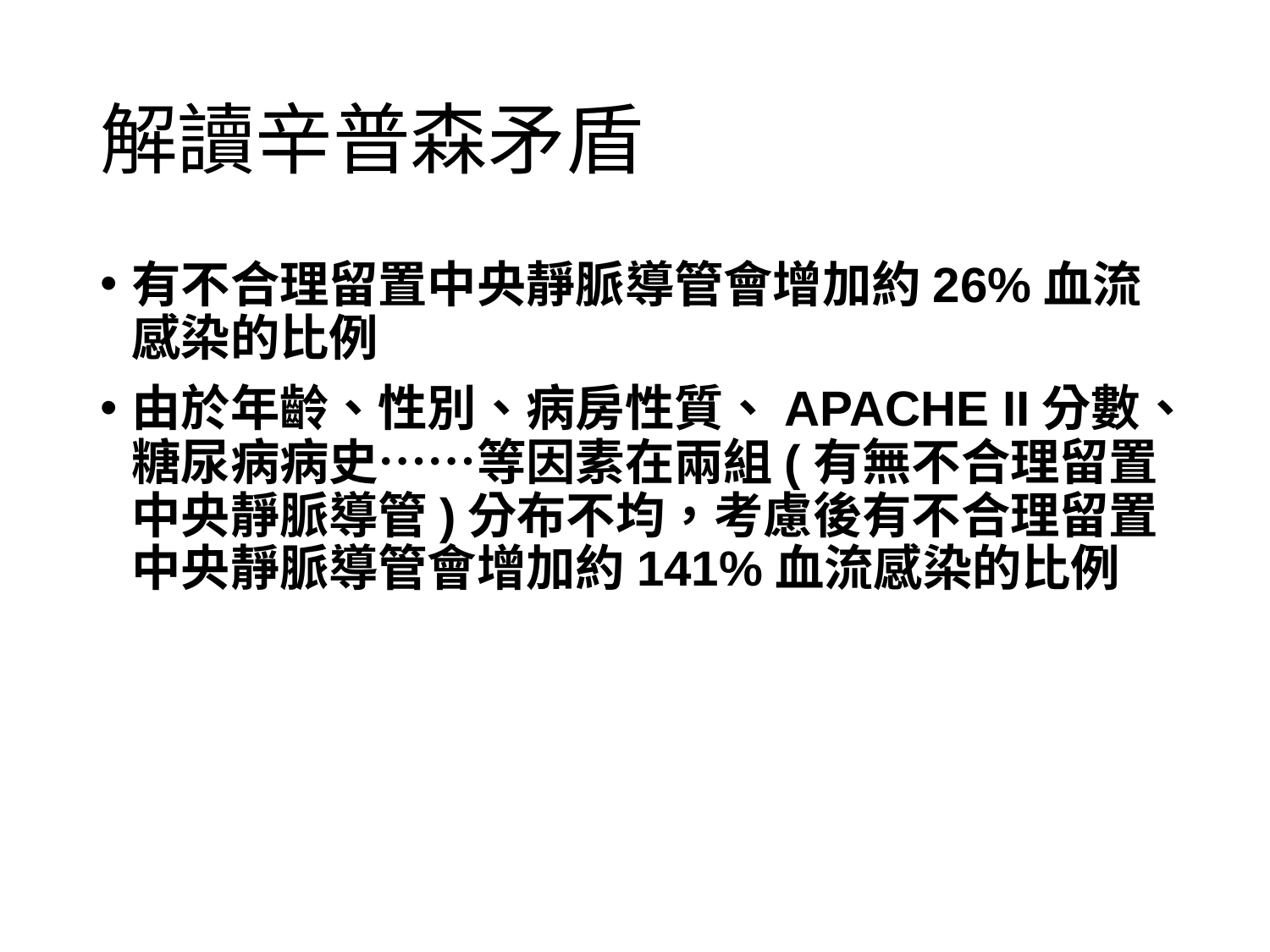

# 解讀辛普森矛盾
有不合理留置中央靜脈導管會增加約26%血流感染的比例
由於年齡、性別、病房性質、APACHE II分數、糖尿病病史……等因素在兩組(有無不合理留置中央靜脈導管)分布不均，考慮後有不合理留置中央靜脈導管會增加約141%血流感染的比例